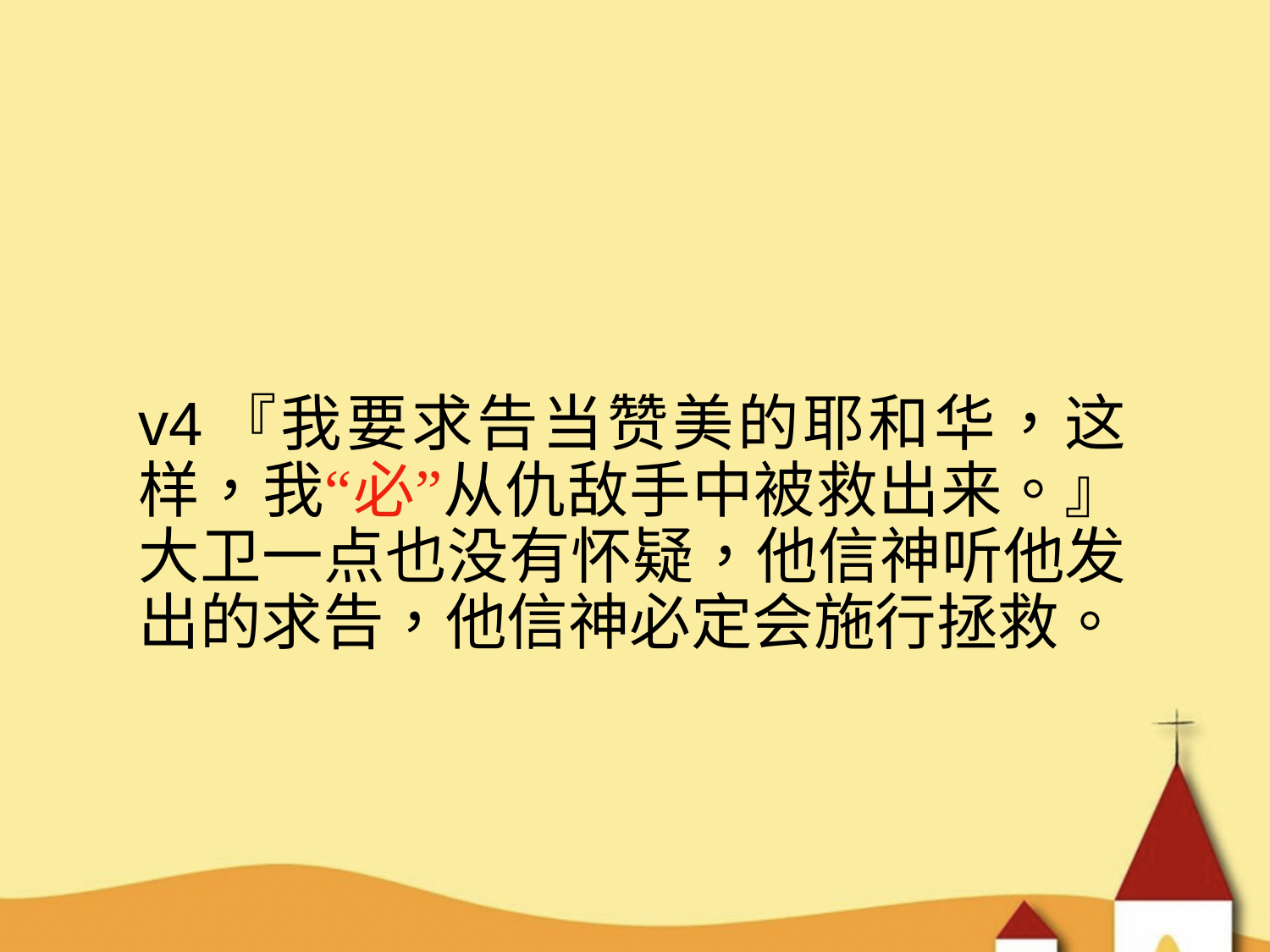

#
v4『我要求告当赞美的耶和华，这样，我“必”从仇敌手中被救出来。』大卫一点也没有怀疑，他信神听他发出的求告，他信神必定会施行拯救。